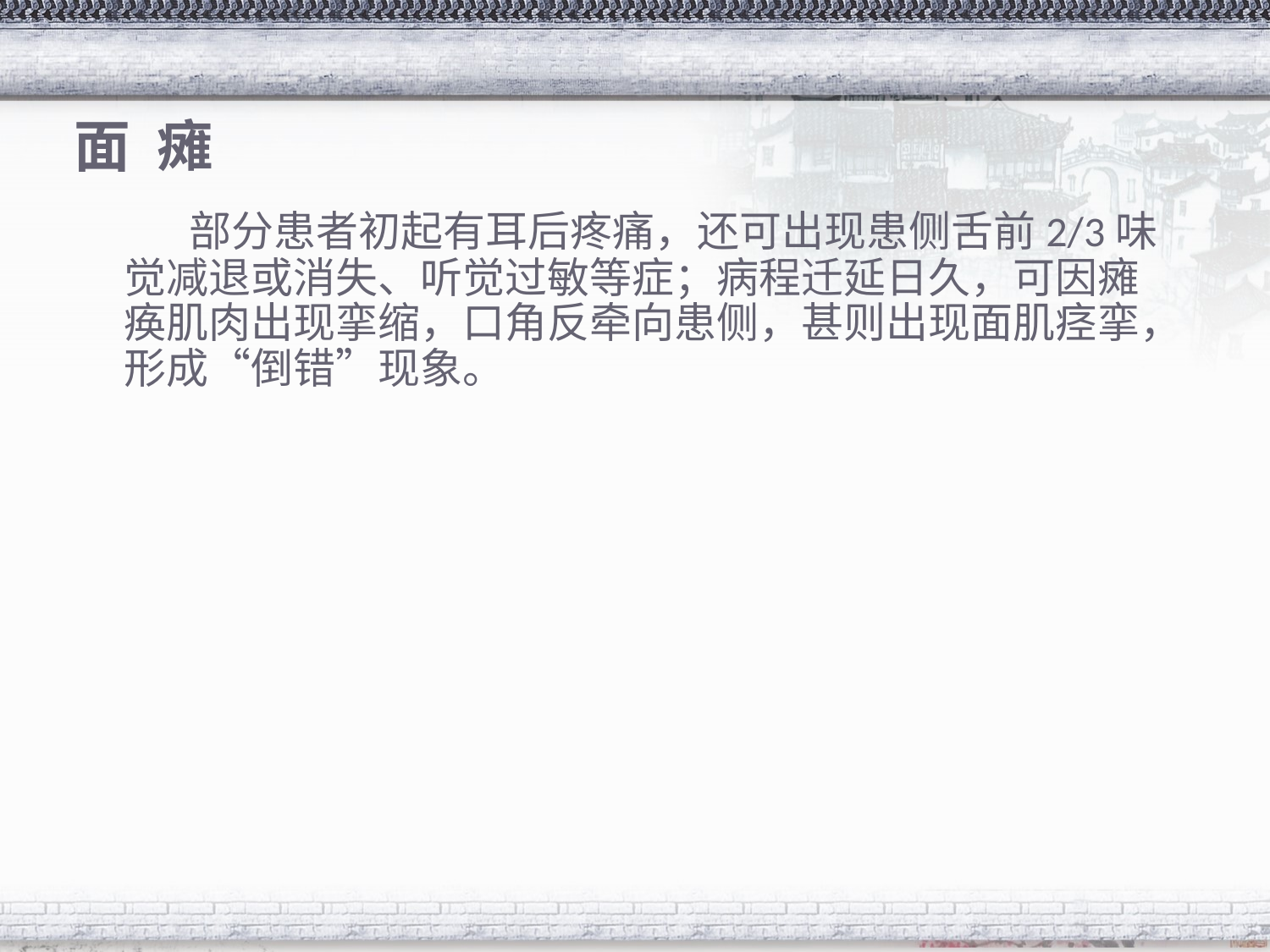

# 面  瘫
           部分患者初起有耳后疼痛，还可出现患侧舌前2/3味觉减退或消失、听觉过敏等症；病程迁延日久，可因瘫痪肌肉出现挛缩，口角反牵向患侧，甚则出现面肌痉挛，形成“倒错”现象。